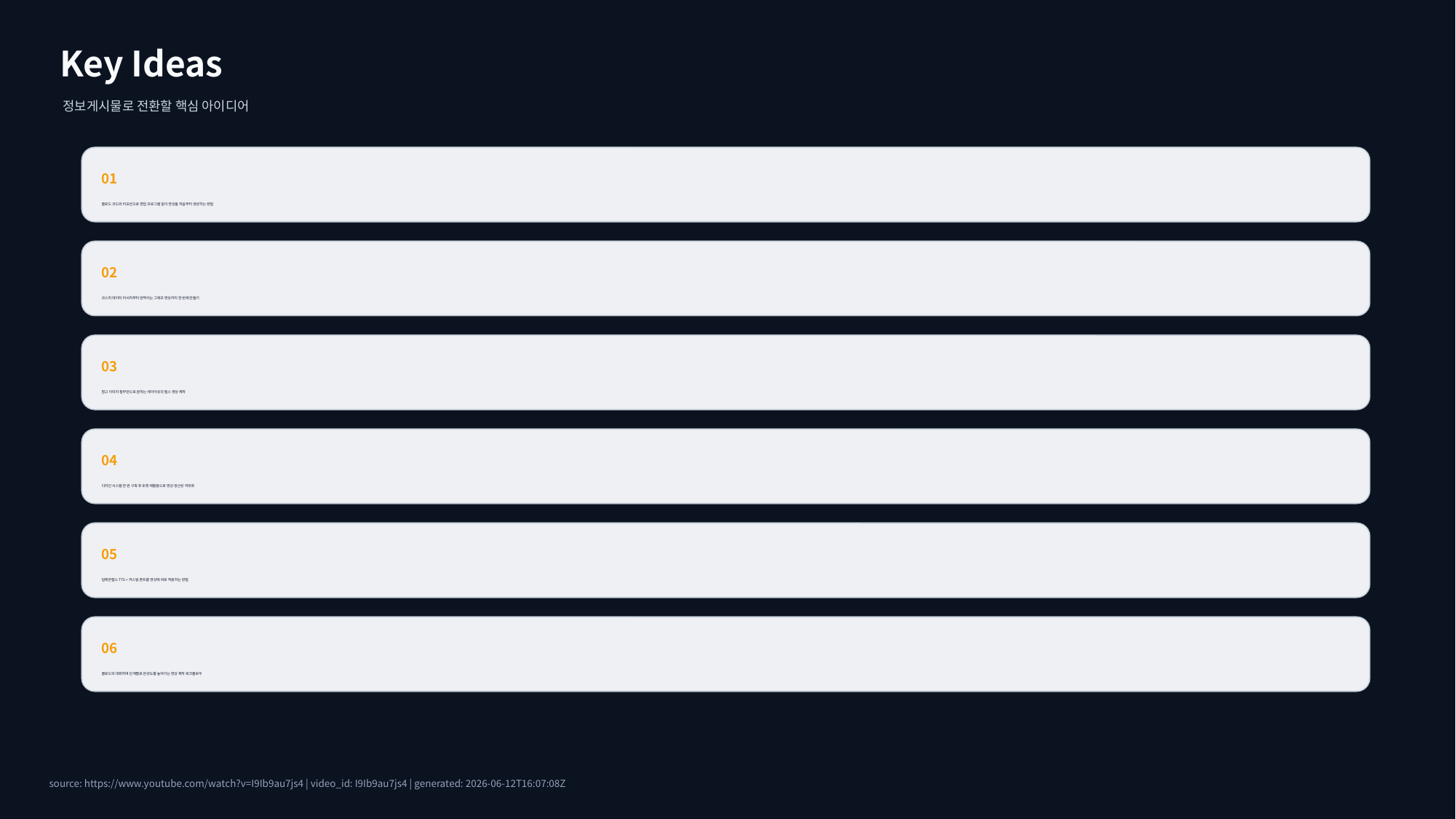

Key Ideas
정보게시물로 전환할 핵심 아이디어

01
클로드 코드와 리모션으로 편집 프로그램 없이 영상을 처음부터 생성하는 방법

02
코스피 데이터 리서치부터 반짝이는 그래프 영상까지 한 번에 만들기

03
참고 이미지 첨부만으로 원하는 레이아웃의 릴스 영상 제작

04
디자인 시스템 한 번 구축 후 포맷 재활용으로 영상 생산성 극대화

05
일레븐랩스 TTS + 커스텀 폰트를 영상에 바로 적용하는 방법

06
클로드와 대화하며 단계별로 완성도를 높여가는 영상 제작 워크플로우
source: https://www.youtube.com/watch?v=I9Ib9au7js4 | video_id: I9Ib9au7js4 | generated: 2026-06-12T16:07:08Z